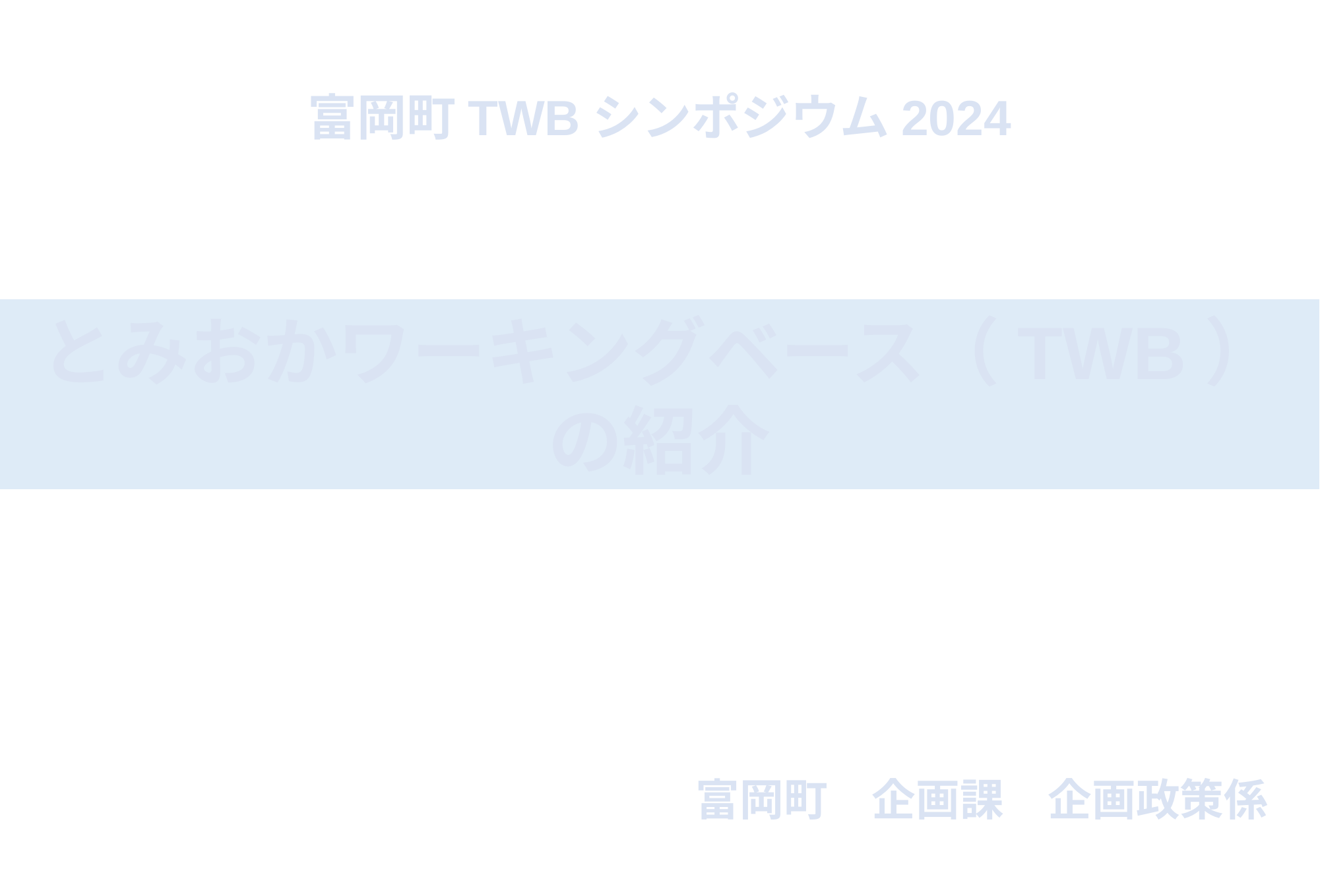

富岡町TWBシンポジウム2024
とみおかワーキングベース（TWB）の紹介
富岡町　企画課　企画政策係